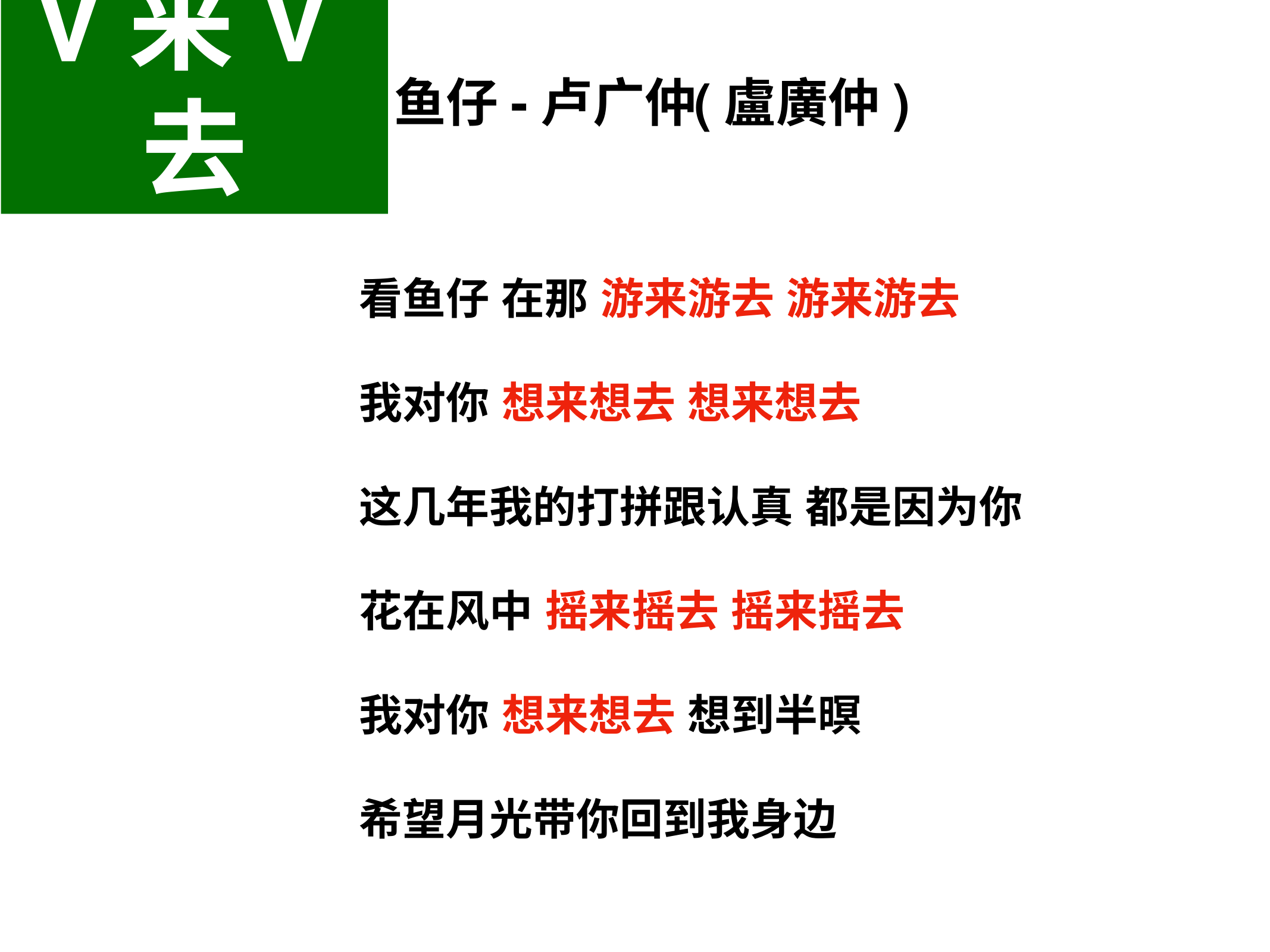

V来V去
鱼仔-卢广仲
(盧廣仲)
看鱼仔 在那 游来游去 游来游去
我对你 想来想去 想来想去
这几年我的打拼跟认真 都是因为你
花在风中 摇来摇去 摇来摇去
我对你 想来想去 想到半暝
希望月光带你回到我身边